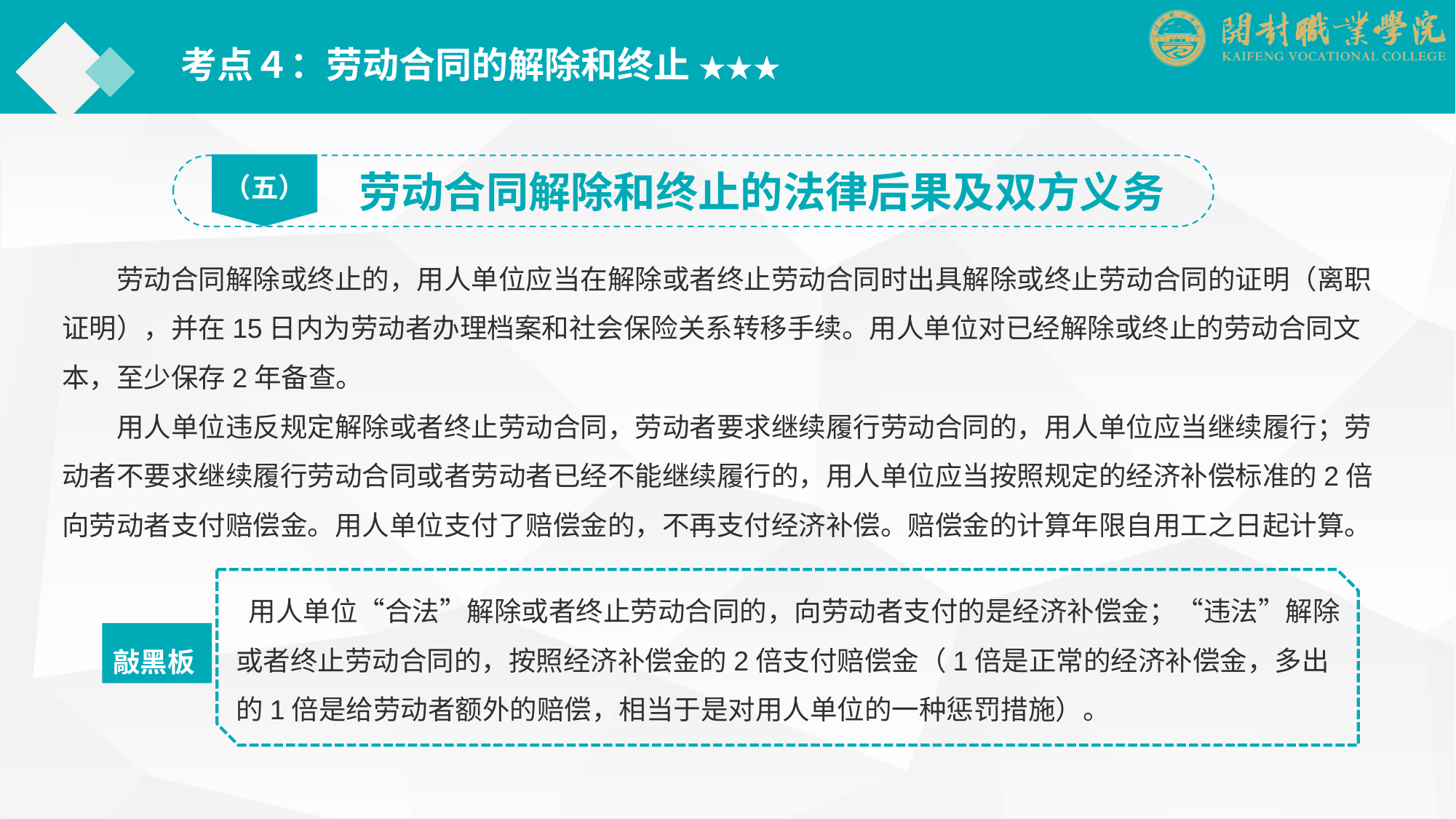

考点４：劳动合同的解除和终止 ★★★
（五）

劳动合同解除和终止的法律后果及双方义务
　　劳动合同解除或终止的，用人单位应当在解除或者终止劳动合同时出具解除或终止劳动合同的证明（离职证明），并在15日内为劳动者办理档案和社会保险关系转移手续。用人单位对已经解除或终止的劳动合同文本，至少保存2年备查。
　　用人单位违反规定解除或者终止劳动合同，劳动者要求继续履行劳动合同的，用人单位应当继续履行；劳动者不要求继续履行劳动合同或者劳动者已经不能继续履行的，用人单位应当按照规定的经济补偿标准的2倍向劳动者支付赔偿金。用人单位支付了赔偿金的，不再支付经济补偿。赔偿金的计算年限自用工之日起计算。

 用人单位“合法”解除或者终止劳动合同的，向劳动者支付的是经济补偿金；“违法”解除或者终止劳动合同的，按照经济补偿金的2倍支付赔偿金（1倍是正常的经济补偿金，多出的1倍是给劳动者额外的赔偿，相当于是对用人单位的一种惩罚措施）。
敲黑板